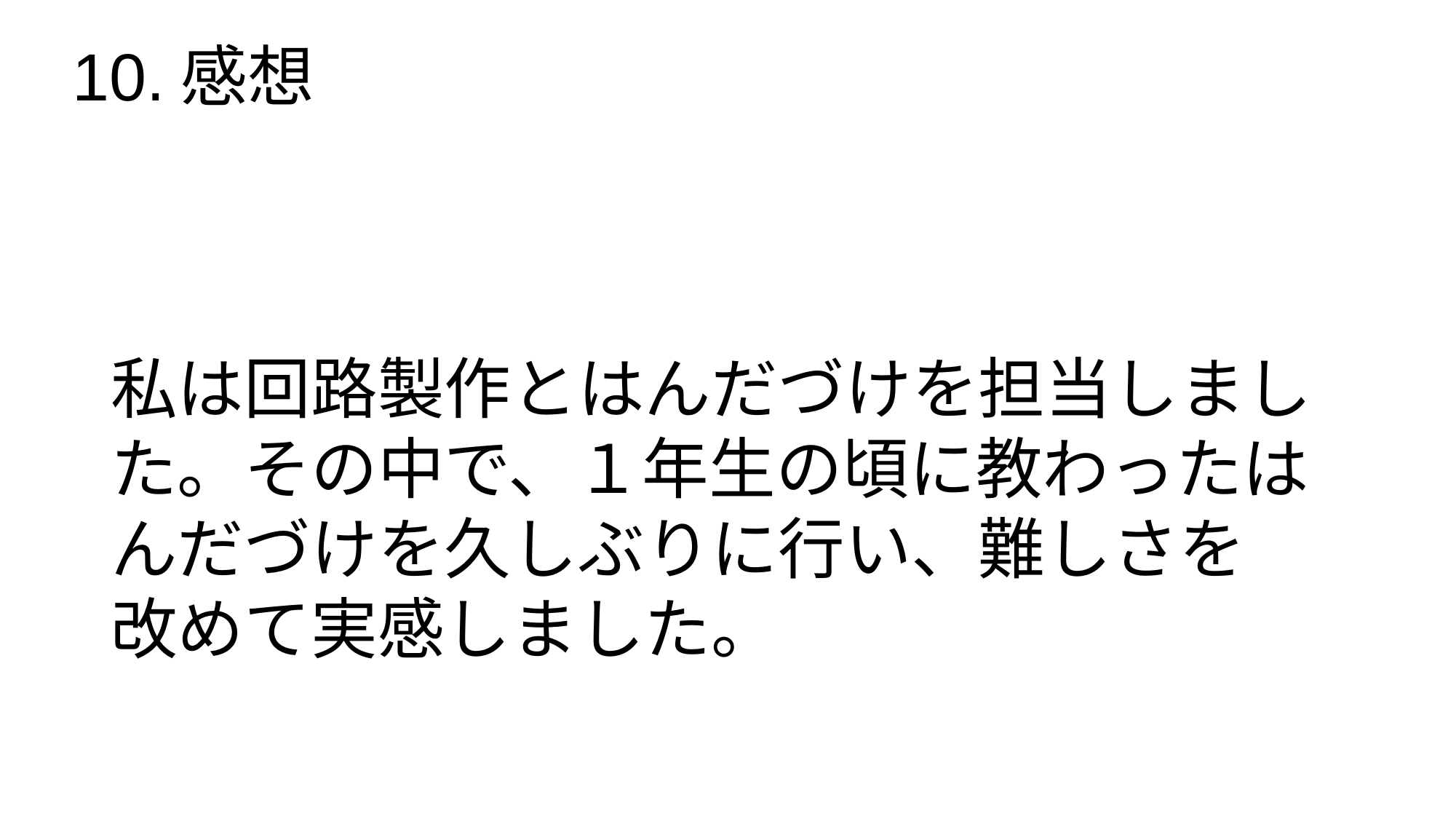

# 10.感想

私は回路製作とはんだづけを担当しました。その中で、１年生の頃に教わったはんだづけを久しぶりに行い、難しさを
改めて実感しました。